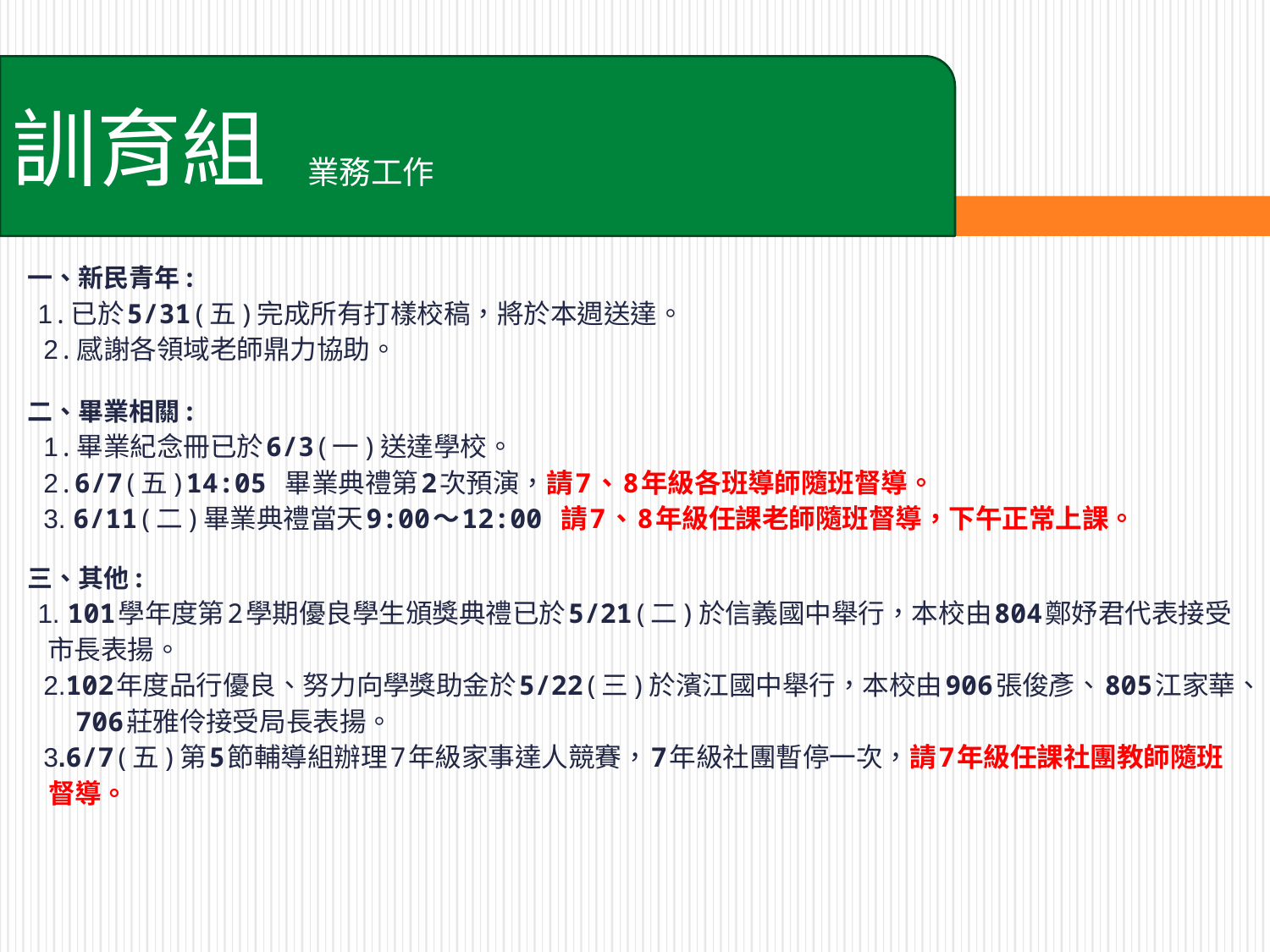

訓育組
業務工作

一、新民青年:
 1.已於5/31(五)完成所有打樣校稿，將於本週送達。
 2.感謝各領域老師鼎力協助。

二、畢業相關:
 1.畢業紀念冊已於6/3(一)送達學校。
 2.6/7(五)14:05 畢業典禮第2次預演，請7、8年級各班導師隨班督導。
 3. 6/11(二)畢業典禮當天9:00〜12:00 請7、8年級任課老師隨班督導，下午正常上課。

三、其他:
 1. 101學年度第2學期優良學生頒獎典禮已於5/21(二)於信義國中舉行，本校由804鄭妤君代表接受
   市長表揚。
 2.102年度品行優良、努力向學獎助金於5/22(三)於濱江國中舉行，本校由906張俊彥、805江家華、
   706莊雅伶接受局長表揚。
 3.6/7(五)第5節輔導組辦理7年級家事達人競賽，7年級社團暫停一次，請7年級任課社團教師隨班
   督導。